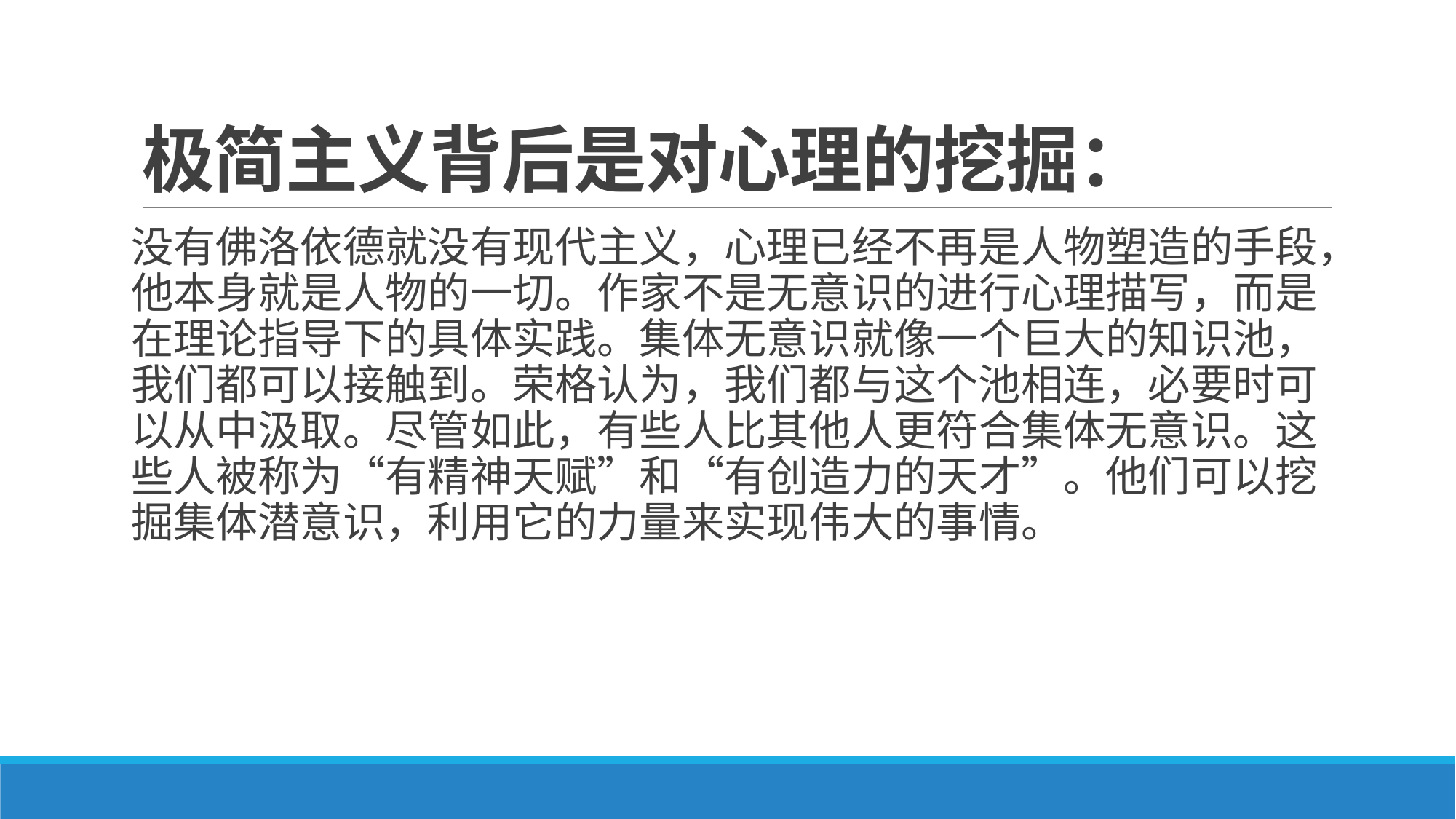

# 极简主义背后是对心理的挖掘：
没有佛洛依德就没有现代主义，心理已经不再是人物塑造的手段，他本身就是人物的一切。作家不是无意识的进行心理描写，而是在理论指导下的具体实践。集体无意识就像一个巨大的知识池，我们都可以接触到。荣格认为，我们都与这个池相连，必要时可以从中汲取。尽管如此，有些人比其他人更符合集体无意识。这些人被称为“有精神天赋”和“有创造力的天才”。他们可以挖掘集体潜意识，利用它的力量来实现伟大的事情。